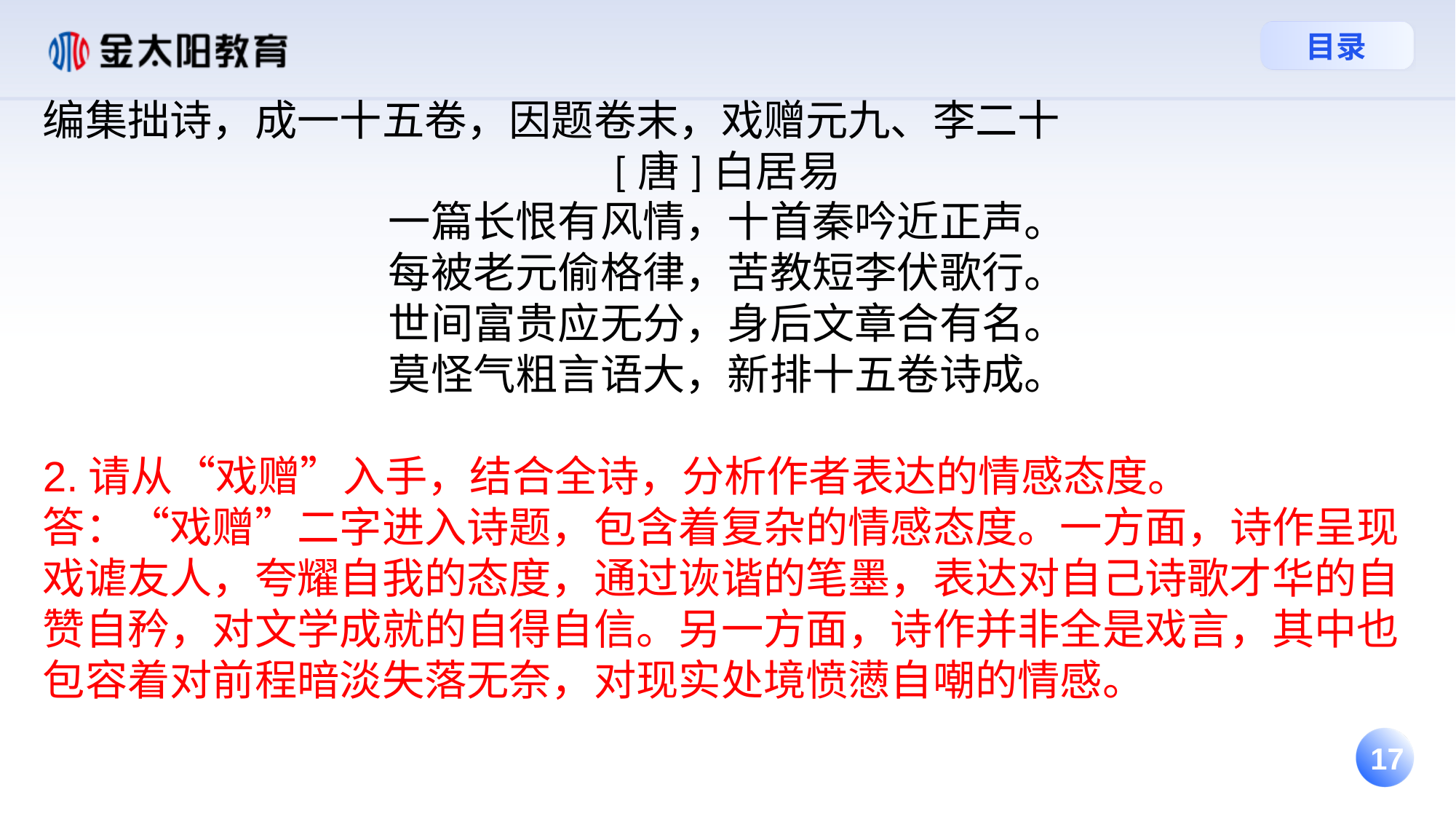

编集拙诗，成一十五卷，因题卷末，戏赠元九、李二十
[唐]白居易
一篇长恨有风情，十首秦吟近正声。
每被老元偷格律，苦教短李伏歌行。
世间富贵应无分，身后文章合有名。
莫怪气粗言语大，新排十五卷诗成。

2.请从“戏赠”入手，结合全诗，分析作者表达的情感态度。
答：“戏赠”二字进入诗题，包含着复杂的情感态度。一方面，诗作呈现戏谑友人，夸耀自我的态度，通过诙谐的笔墨，表达对自己诗歌才华的自赞自矜，对文学成就的自得自信。另一方面，诗作并非全是戏言，其中也包容着对前程暗淡失落无奈，对现实处境愤懑自嘲的情感。